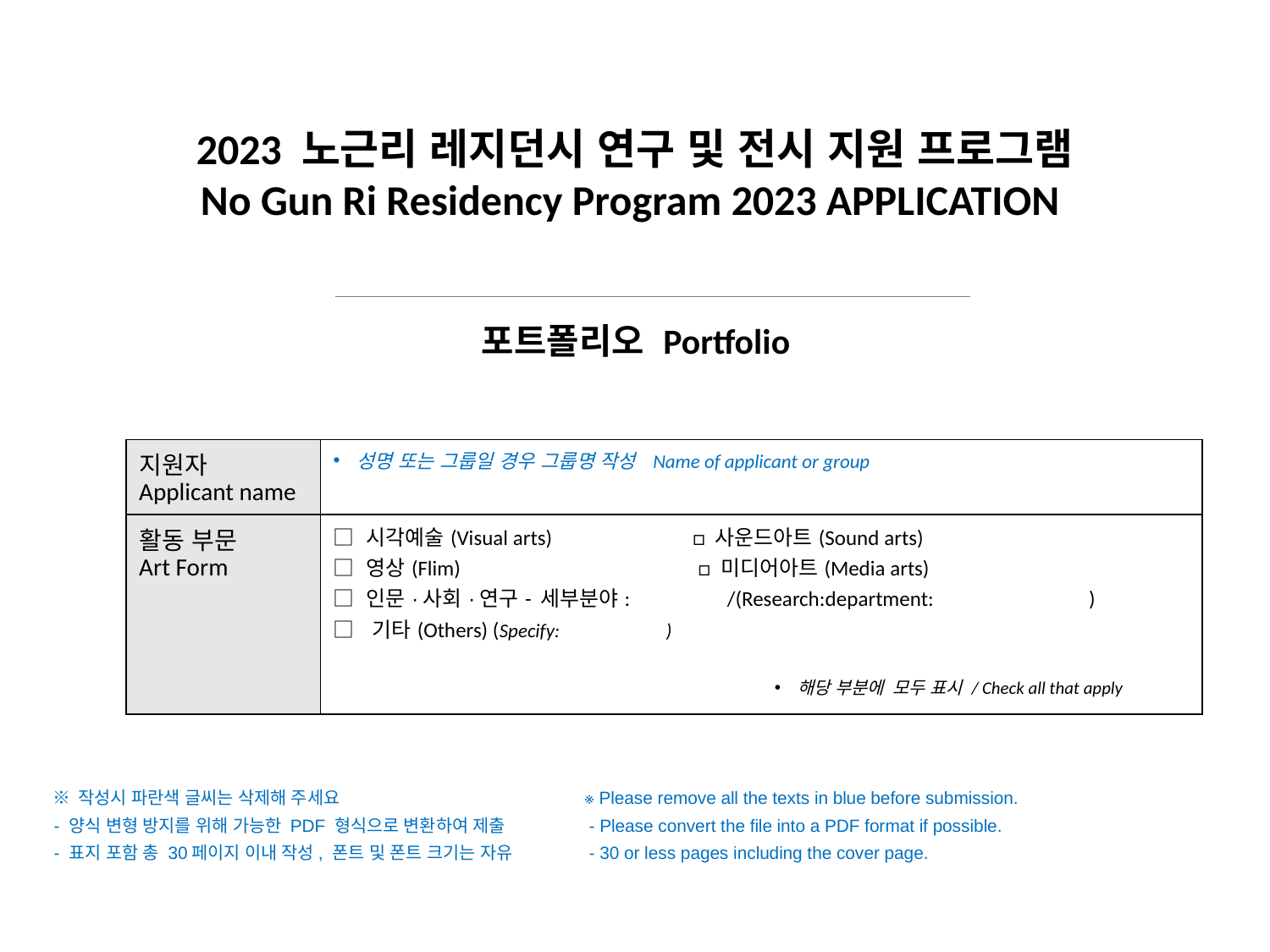

2023 노근리 레지던시 연구 및 전시 지원 프로그램
No Gun Ri Residency Program 2023 APPLICATION
포트폴리오 Portfolio
| 지원자 Applicant name | 성명 또는 그룹일 경우 그룹명 작성 Name of applicant or group |
| --- | --- |
| 활동 부문 Art Form | □ 시각예술(Visual arts) □ 사운드아트(Sound arts) □ 영상(Flim) □ 미디어아트(Media arts) □ 인문·사회·연구- 세부분야: /(Research:department: ) □ 기타(Others) (Specify: ) |
해당 부분에  모두 표시 / Check all that apply
 ※ 작성시 파란색 글씨는 삭제해 주세요
 - 양식 변형 방지를 위해 가능한 PDF 형식으로 변환하여 제출
 - 표지 포함 총 30페이지 이내 작성, 폰트 및 폰트 크기는 자유
※ Please remove all the texts in blue before submission.
 - Please convert the file into a PDF format if possible.
 - 30 or less pages including the cover page.